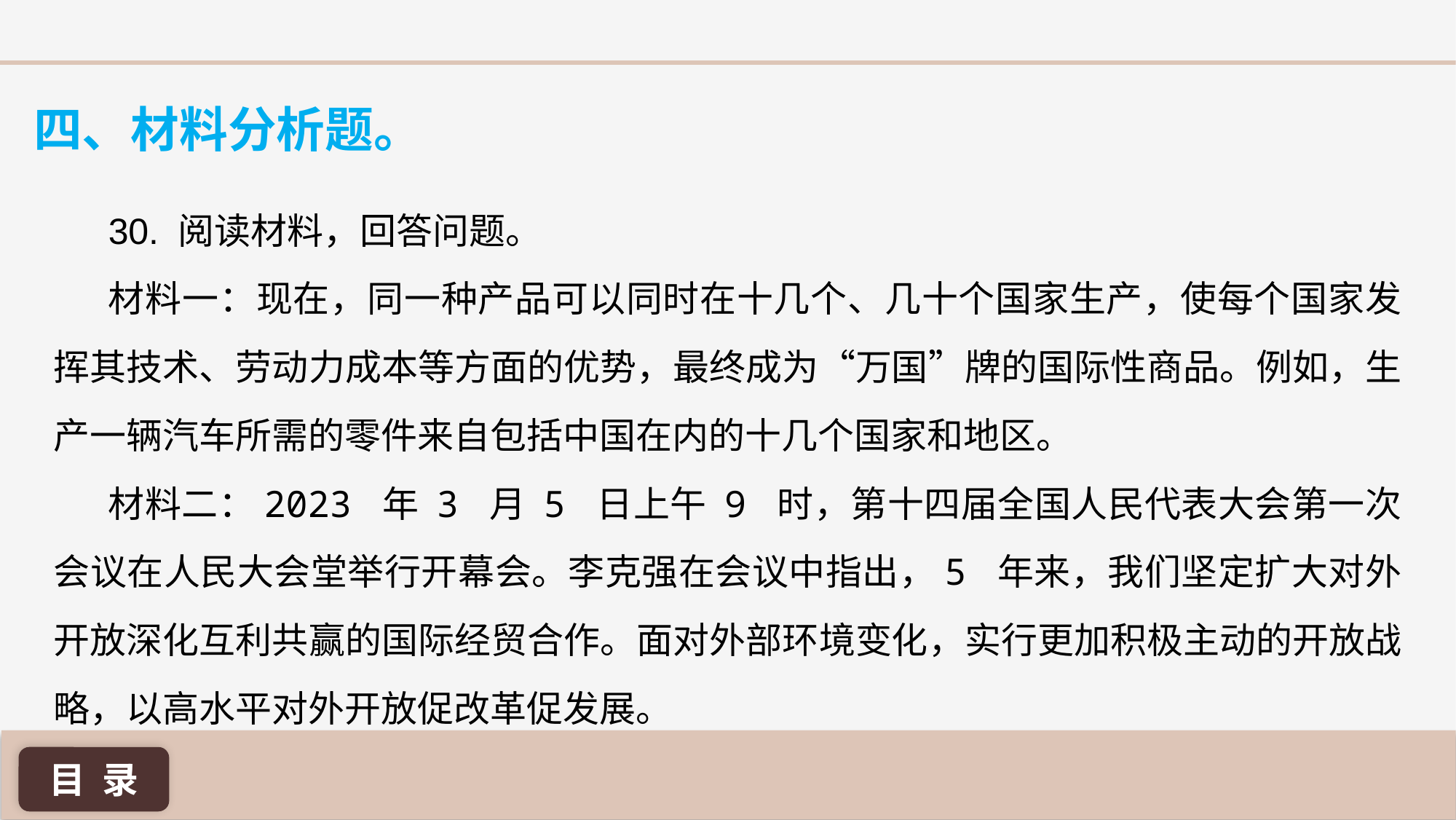

四、材料分析题。
30. 阅读材料，回答问题。
材料一：现在，同一种产品可以同时在十几个、几十个国家生产，使每个国家发挥其技术、劳动力成本等方面的优势，最终成为“万国”牌的国际性商品。例如，生产一辆汽车所需的零件来自包括中国在内的十几个国家和地区。
材料二：2023 年 3 月 5 日上午 9 时，第十四届全国人民代表大会第一次会议在人民大会堂举行开幕会。李克强在会议中指出，5 年来，我们坚定扩大对外开放深化互利共赢的国际经贸合作。面对外部环境变化，实行更加积极主动的开放战略，以高水平对外开放促改革促发展。